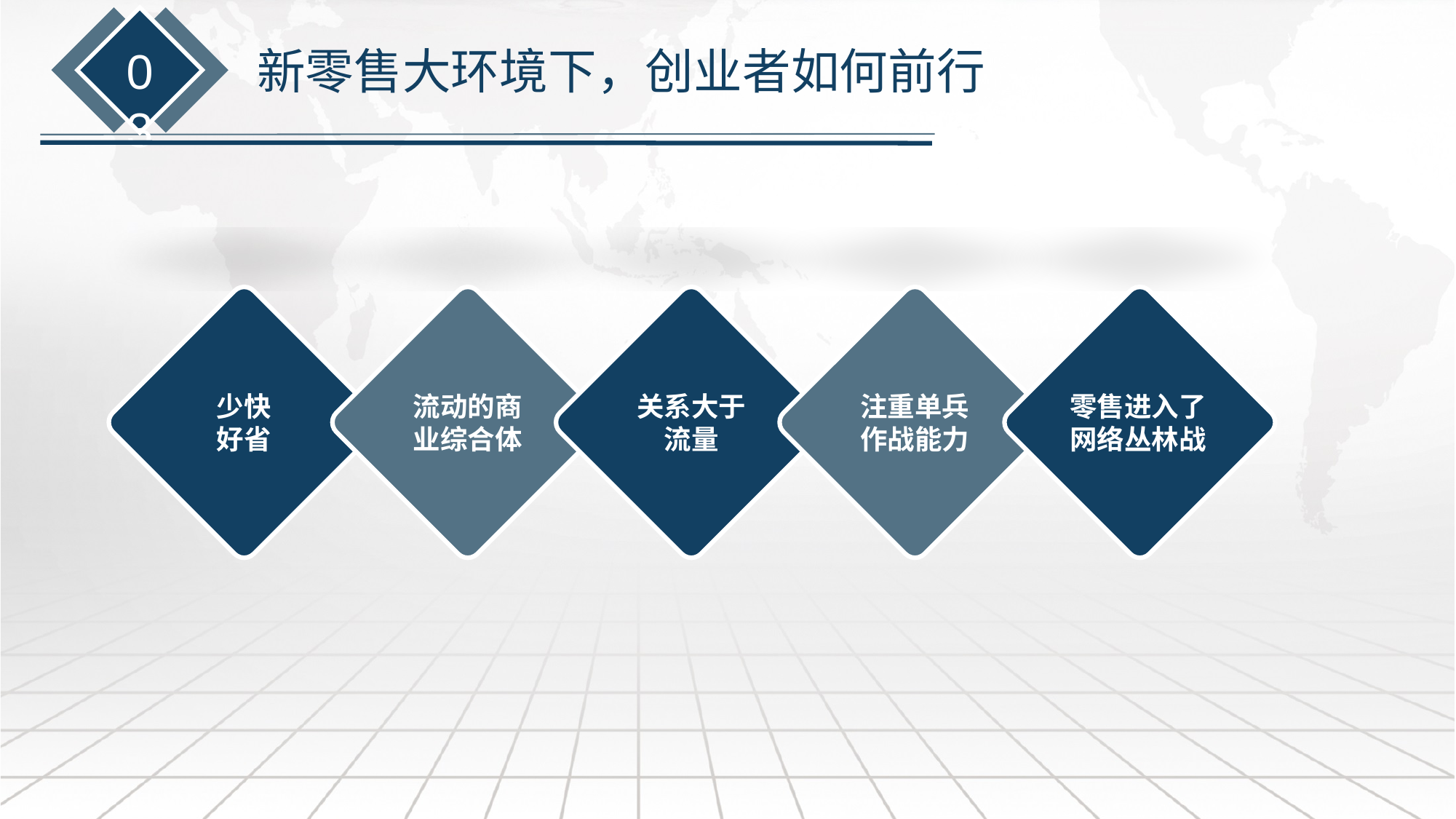

03
新零售大环境下，创业者如何前行

少快
好省
流动的商业综合体
关系大于流量
注重单兵作战能力
零售进入了网络丛林战